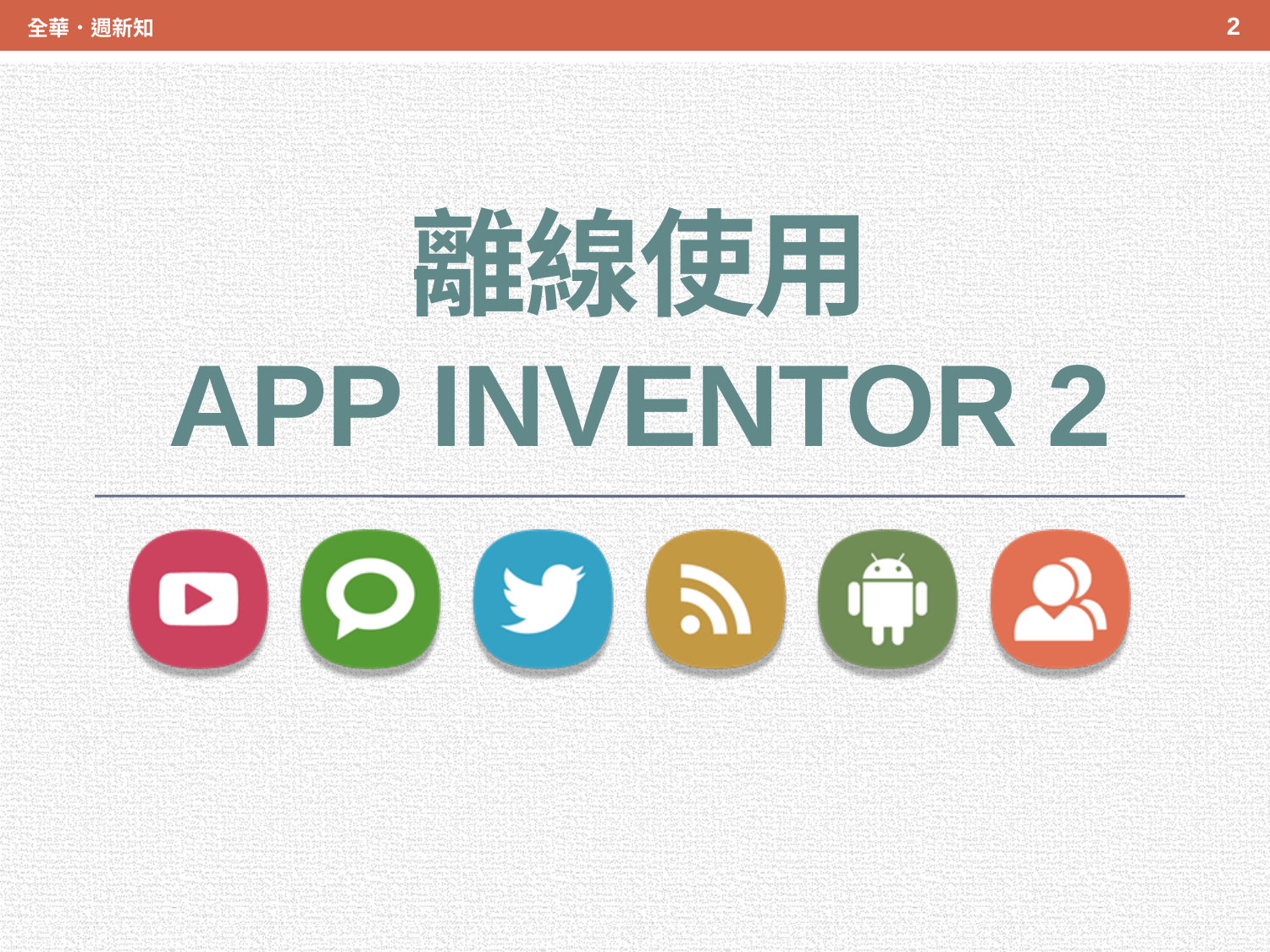

2
全華．週新知
# 離線使用 APP INVENtOR 2